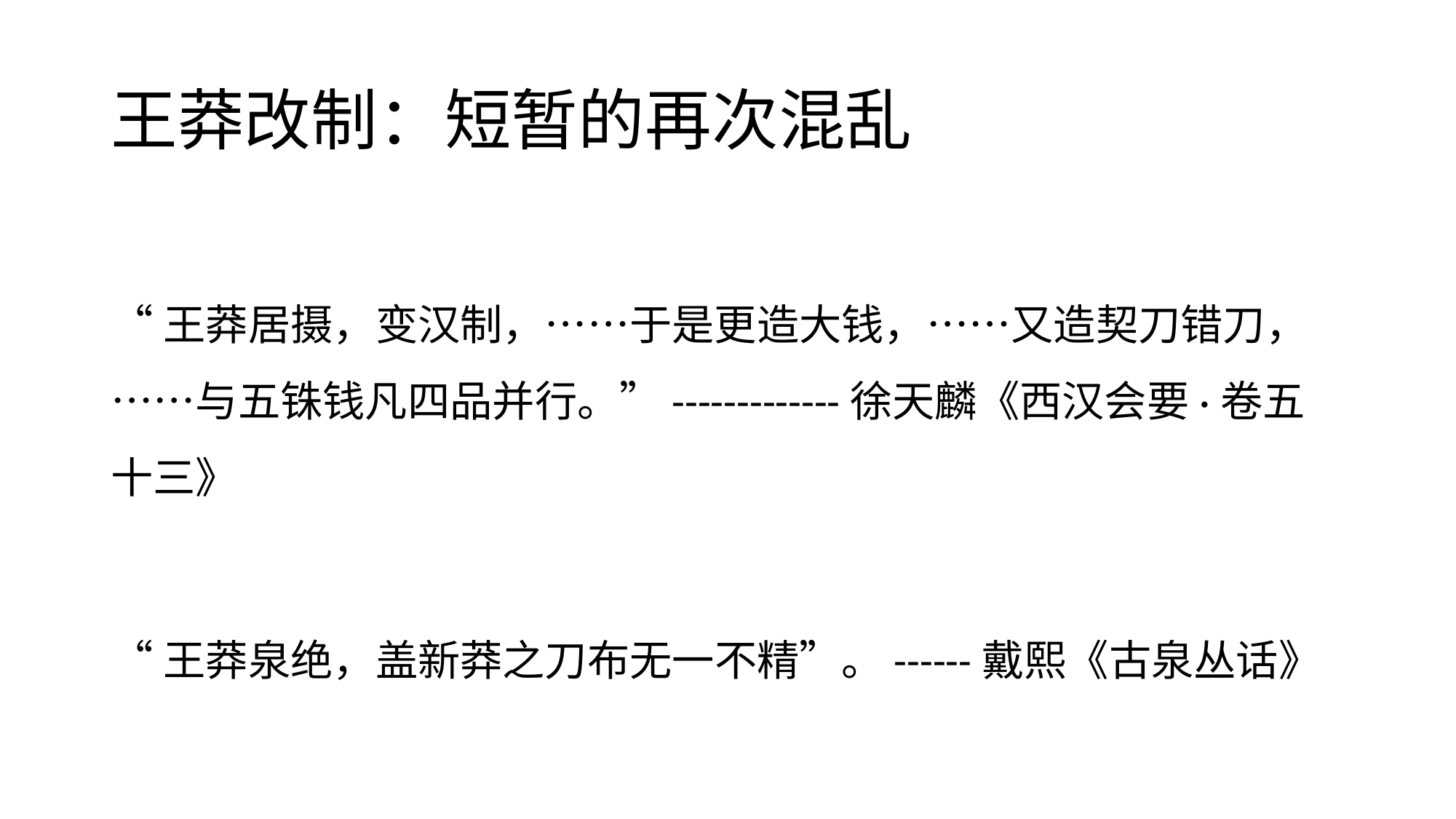

# 王莽改制：短暂的再次混乱
“王莽居摄，变汉制，……于是更造大钱，……又造契刀错刀，……与五铢钱凡四品并行。”-------------徐天麟《西汉会要·卷五十三》

“王莽泉绝，盖新莽之刀布无一不精”。------戴熙《古泉丛话》